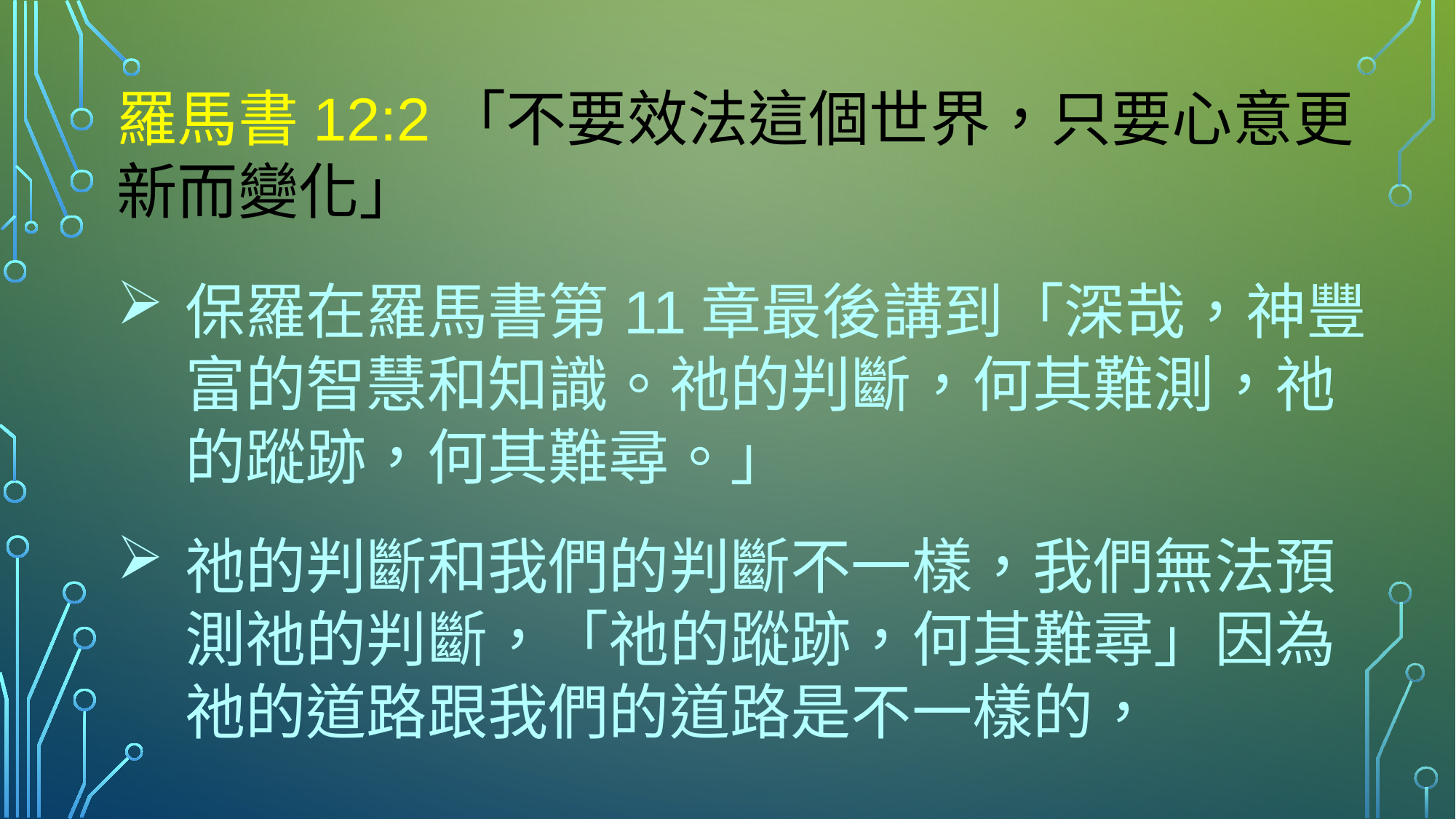

羅馬書12:2「不要效法這個世界，只要心意更新而變化」

保羅在羅馬書第11章最後講到「深哉，神豐富的智慧和知識。祂的判斷，何其難測，祂的蹤跡，何其難尋。」

祂的判斷和我們的判斷不一樣，我們無法預測祂的判斷，「祂的蹤跡，何其難尋」因為祂的道路跟我們的道路是不一樣的，